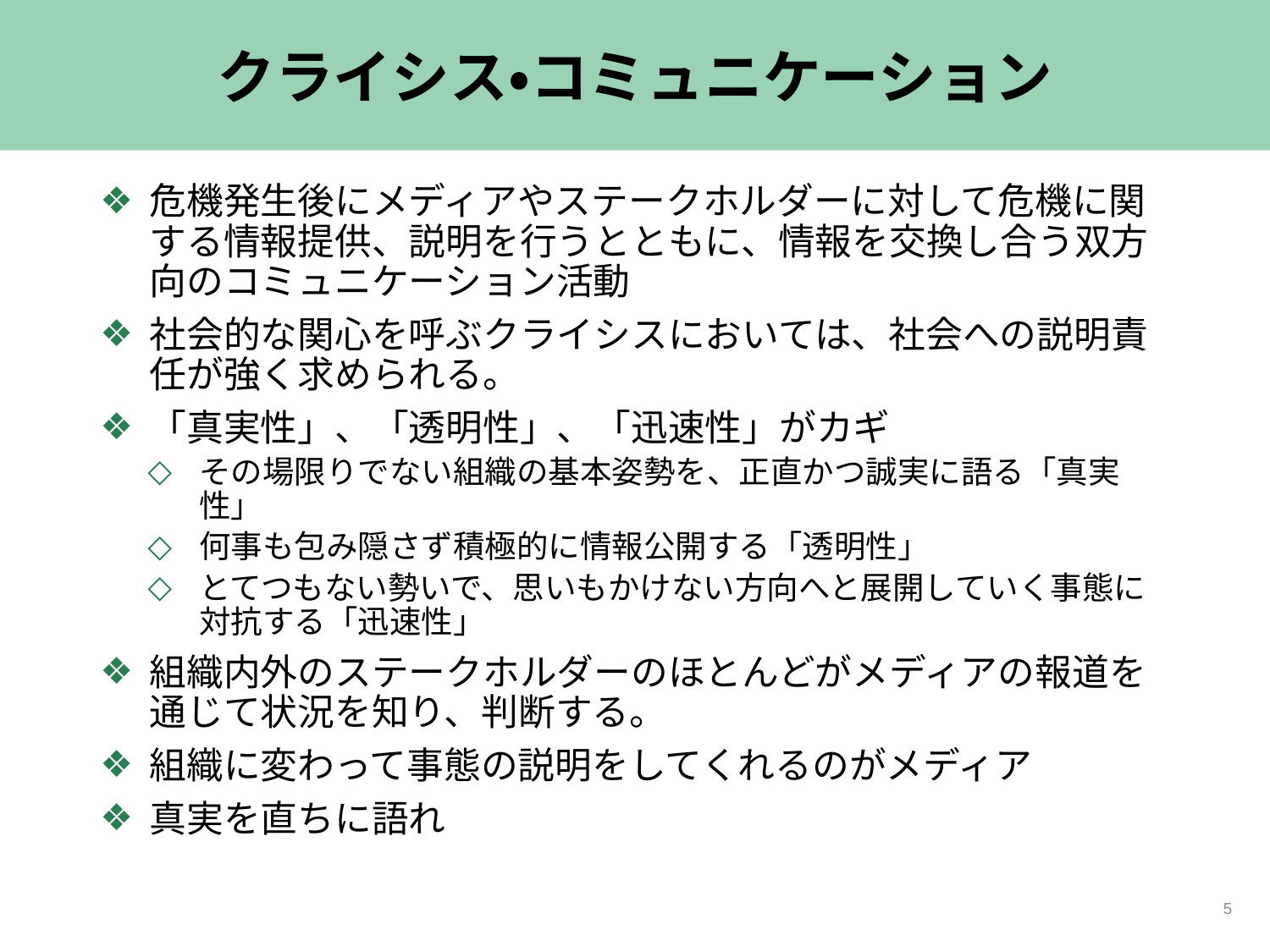

# クライシス・コミュニケーション
危機発生後にメディアやステークホルダーに対して危機に関する情報提供、説明を行うとともに、情報を交換し合う双方向のコミュニケーション活動
社会的な関心を呼ぶクライシスにおいては、社会への説明責任が強く求められる。
「真実性」、「透明性」、「迅速性」がカギ
その場限りでない組織の基本姿勢を、正直かつ誠実に語る「真実性」
何事も包み隠さず積極的に情報公開する「透明性」
とてつもない勢いで、思いもかけない方向へと展開していく事態に対抗する「迅速性」
組織内外のステークホルダーのほとんどがメディアの報道を通じて状況を知り、判断する。
組織に変わって事態の説明をしてくれるのがメディア
真実を直ちに語れ
5